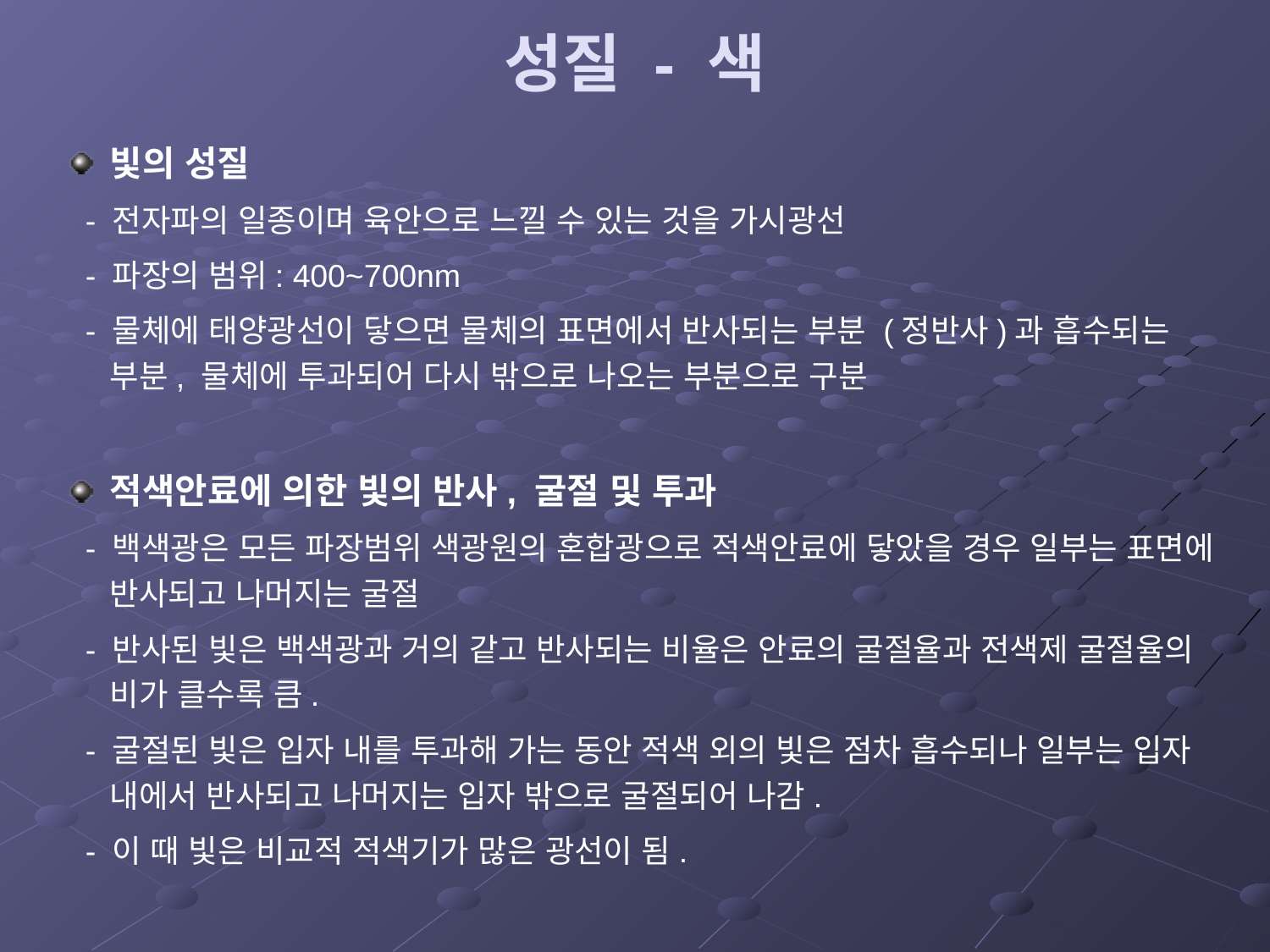

# 성질 - 색
빛의 성질
  - 전자파의 일종이며 육안으로 느낄 수 있는 것을 가시광선
  - 파장의 범위: 400~700nm
  - 물체에 태양광선이 닿으면 물체의 표면에서 반사되는 부분 (정반사)과 흡수되는 부분, 물체에 투과되어 다시 밖으로 나오는 부분으로 구분

적색안료에 의한 빛의 반사, 굴절 및 투과
  - 백색광은 모든 파장범위 색광원의 혼합광으로 적색안료에 닿았을 경우 일부는 표면에 반사되고 나머지는 굴절
  - 반사된 빛은 백색광과 거의 같고 반사되는 비율은 안료의 굴절율과 전색제 굴절율의 비가 클수록 큼.
  - 굴절된 빛은 입자 내를 투과해 가는 동안 적색 외의 빛은 점차 흡수되나 일부는 입자 내에서 반사되고 나머지는 입자 밖으로 굴절되어 나감.
  - 이 때 빛은 비교적 적색기가 많은 광선이 됨.